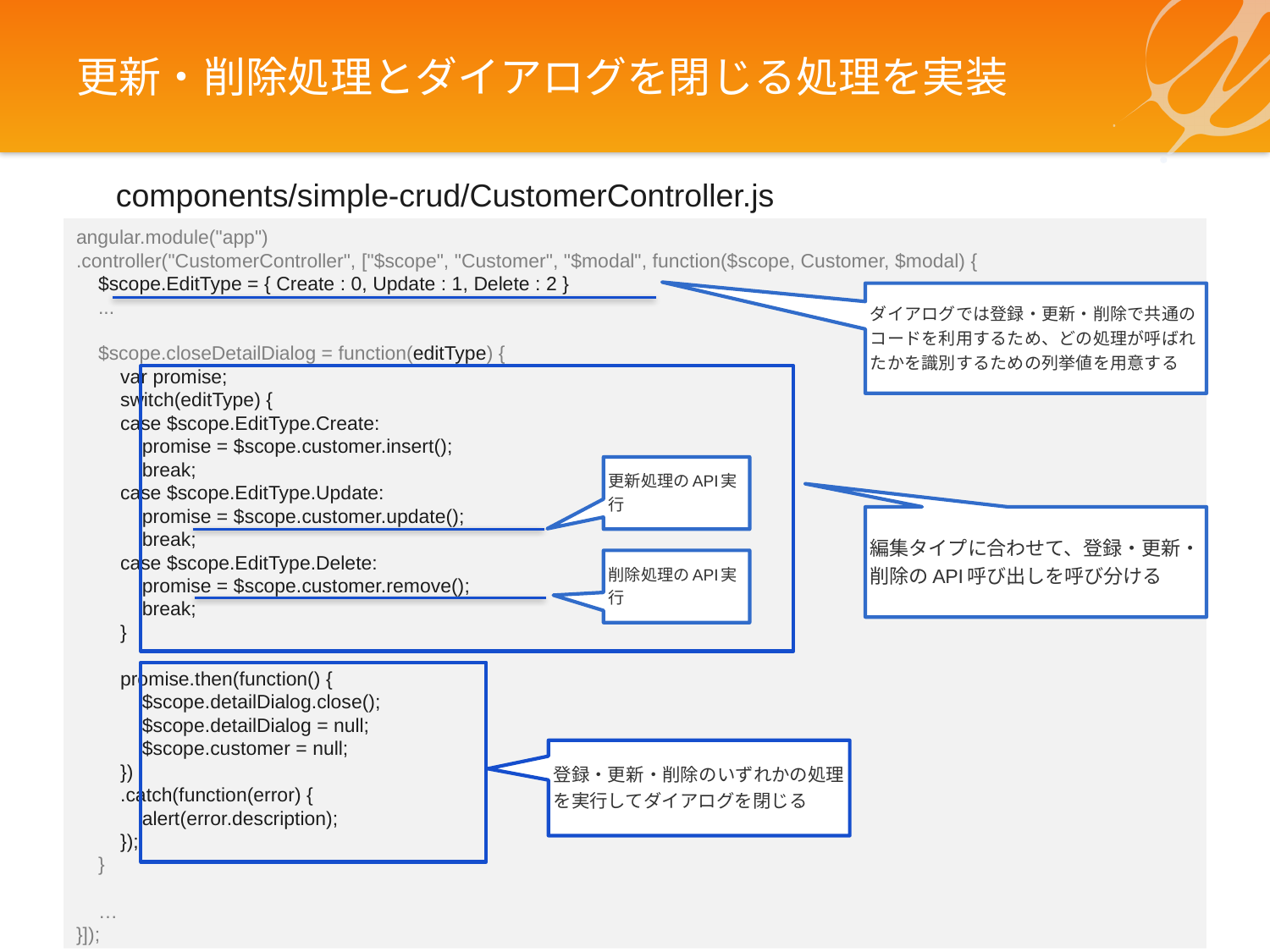

# 更新・削除処理とダイアログを閉じる処理を実装
components/simple-crud/CustomerController.js
angular.module("app")
.controller("CustomerController", ["$scope", "Customer", "$modal", function($scope, Customer, $modal) {
    $scope.EditType = { Create : 0, Update : 1, Delete : 2 }
    ...

    $scope.closeDetailDialog = function(editType) {
        var promise;
        switch(editType) {
        case $scope.EditType.Create:
            promise = $scope.customer.insert();
            break;
        case $scope.EditType.Update:
            promise = $scope.customer.update();
            break;
        case $scope.EditType.Delete:
            promise = $scope.customer.remove();
            break;
        }

        promise.then(function() {
            $scope.detailDialog.close();
            $scope.detailDialog = null;
            $scope.customer = null;
        })
        .catch(function(error) {
            alert(error.description);
        });
    }

    …
}]);
ダイアログでは登録・更新・削除で共通のコードを利用するため、どの処理が呼ばれたかを識別するための列挙値を用意する

更新処理のAPI実行
編集タイプに合わせて、登録・更新・削除のAPI呼び出しを呼び分ける
削除処理のAPI実行

登録・更新・削除のいずれかの処理を実行してダイアログを閉じる